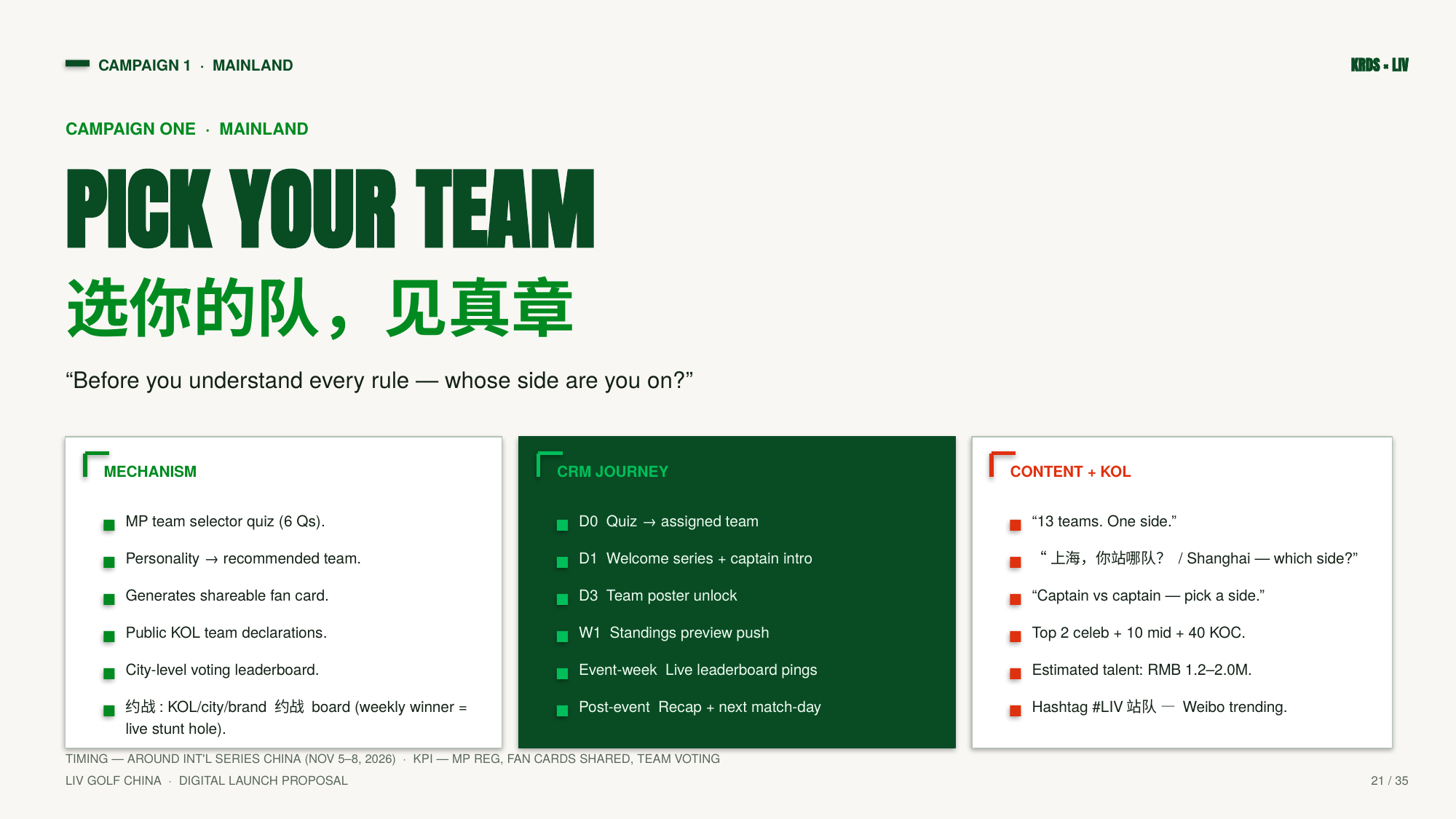

CAMPAIGN 1  ·  MAINLAND
KRDS × LIV

CAMPAIGN ONE  ·  MAINLAND
PICK YOUR TEAM
选你的队，见真章
“Before you understand every rule — whose side are you on?”

MECHANISM
CRM JOURNEY
CONTENT + KOL
MP team selector quiz (6 Qs).
D0  Quiz → assigned team
“13 teams. One side.”

Personality → recommended team.
D1  Welcome series + captain intro
“上海，你站哪队？ / Shanghai — which side?”

Generates shareable fan card.
D3  Team poster unlock
“Captain vs captain — pick a side.”

Public KOL team declarations.
W1  Standings preview push
Top 2 celeb + 10 mid + 40 KOC.

City-level voting leaderboard.
Event-week  Live leaderboard pings
Estimated talent: RMB 1.2–2.0M.

约战: KOL/city/brand 约战 board (weekly winner = live stunt hole).
Post-event  Recap + next match-day
Hashtag #LIV站队 — Weibo trending.

TIMING — AROUND INT'L SERIES CHINA (NOV 5–8, 2026)  ·  KPI — MP REG, FAN CARDS SHARED, TEAM VOTING
LIV GOLF CHINA  ·  DIGITAL LAUNCH PROPOSAL
21 / 35